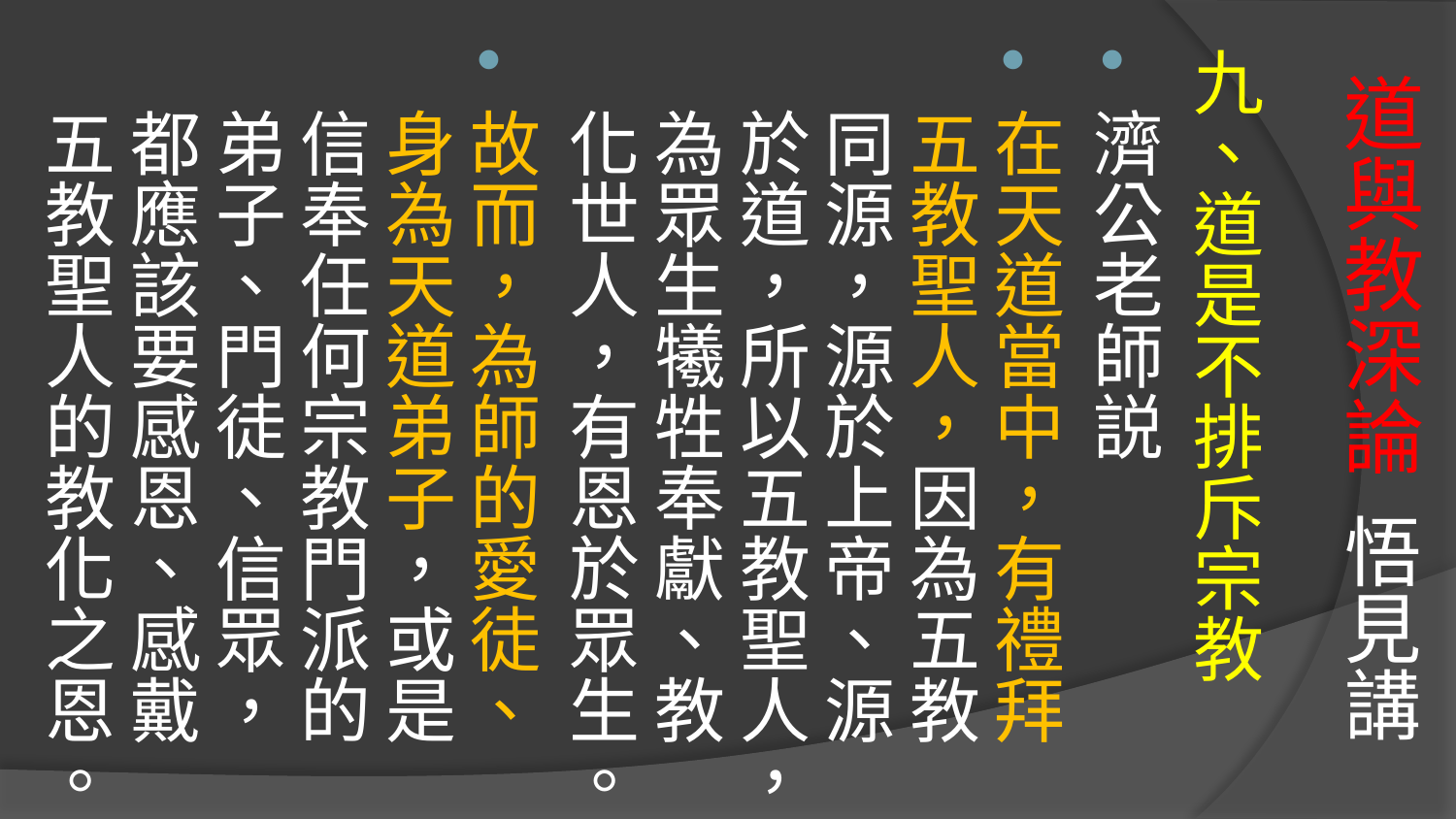

# 道與教深論  悟見講
九、道是不排斥宗教
濟公老師説
在天道當中，有禮拜五教聖人，因為五教同源，源於上帝、源於道，所以五教聖人，為眾生犧牲奉獻、教化世人，有恩於眾生。
故而，為師的愛徒、身為天道弟子，或是信奉任何宗教門派的弟子、門徒、信眾，都應該要感恩、感戴五教聖人的教化之恩。